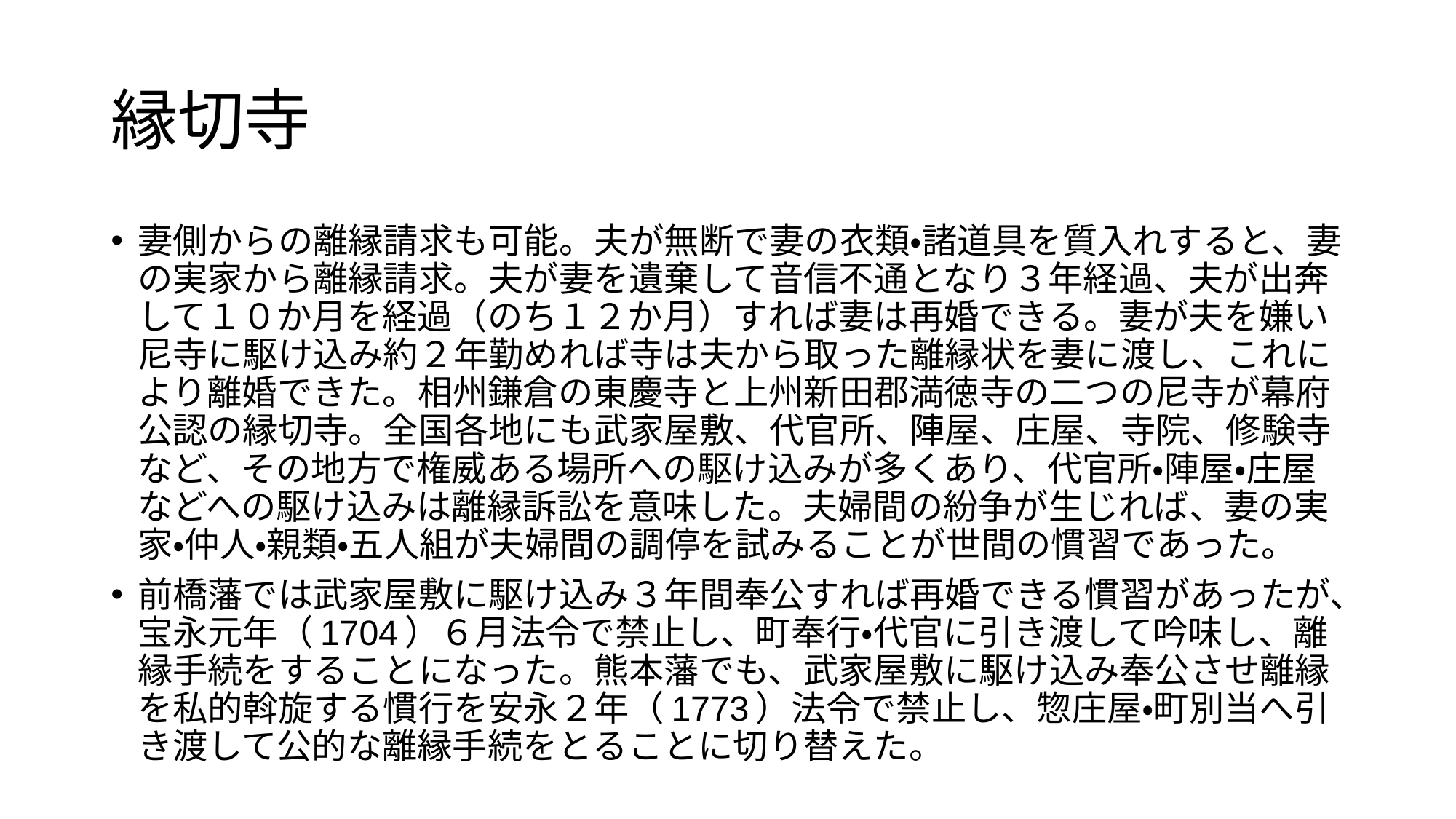

# 縁切寺
妻側からの離縁請求も可能。夫が無断で妻の衣類・諸道具を質入れすると、妻の実家から離縁請求。夫が妻を遺棄して音信不通となり３年経過、夫が出奔して１０か月を経過（のち１２か月）すれば妻は再婚できる。妻が夫を嫌い尼寺に駆け込み約２年勤めれば寺は夫から取った離縁状を妻に渡し、これにより離婚できた。相州鎌倉の東慶寺と上州新田郡満徳寺の二つの尼寺が幕府公認の縁切寺。全国各地にも武家屋敷、代官所、陣屋、庄屋、寺院、修験寺など、その地方で権威ある場所への駆け込みが多くあり、代官所・陣屋・庄屋などへの駆け込みは離縁訴訟を意味した。夫婦間の紛争が生じれば、妻の実家・仲人・親類・五人組が夫婦間の調停を試みることが世間の慣習であった。
前橋藩では武家屋敷に駆け込み３年間奉公すれば再婚できる慣習があったが、宝永元年（1704）６月法令で禁止し、町奉行・代官に引き渡して吟味し、離縁手続をすることになった。熊本藩でも、武家屋敷に駆け込み奉公させ離縁を私的斡旋する慣行を安永２年（1773）法令で禁止し、惣庄屋・町別当へ引き渡して公的な離縁手続をとることに切り替えた。